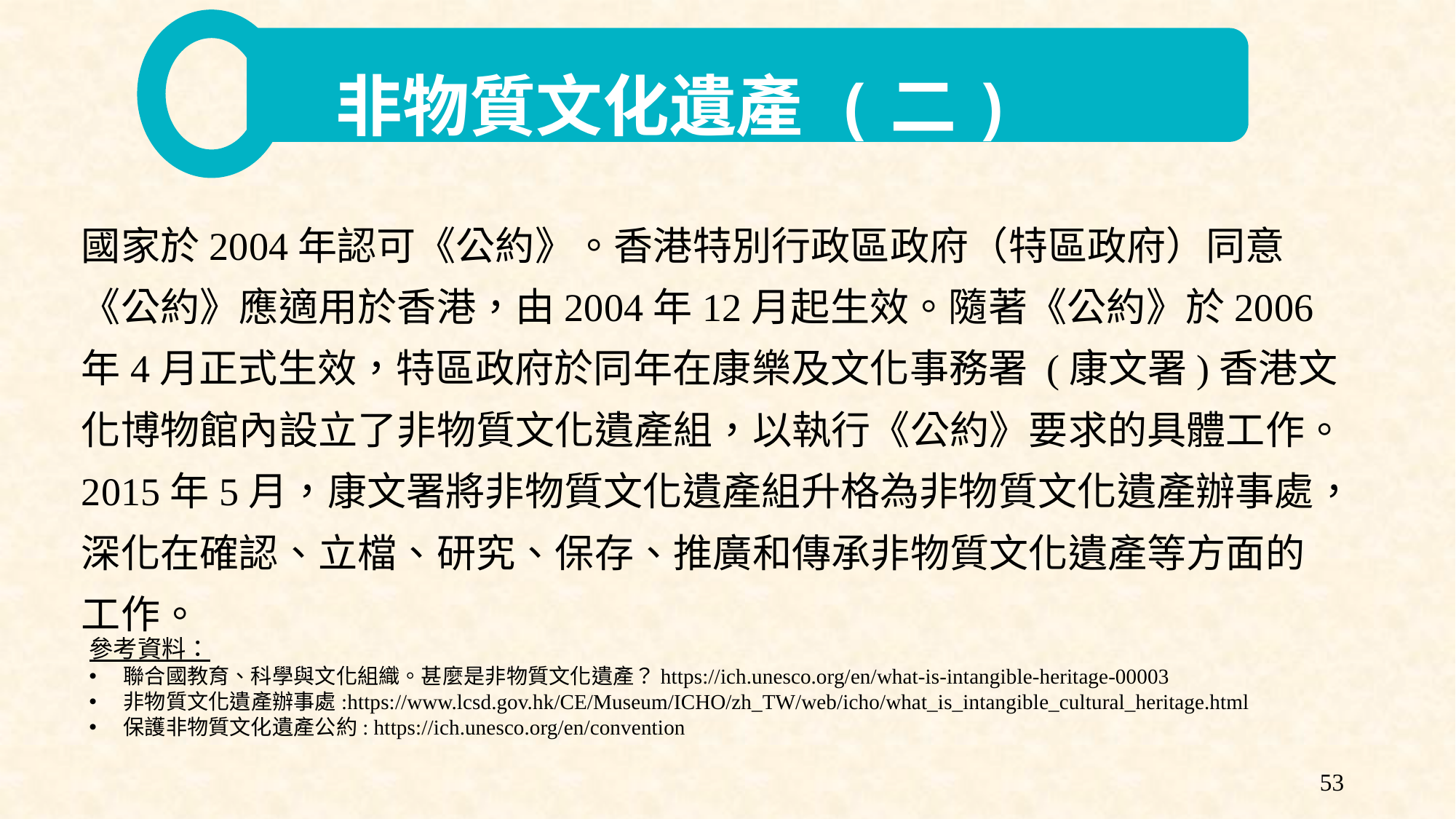

非物質文化遺產 (二)
國家於2004年認可《公約》。香港特別行政區政府（特區政府）同意《公約》應適用於香港，由2004年12月起生效。隨著《公約》於2006年4月正式生效，特區政府於同年在康樂及文化事務署 (康文署)香港文化博物館內設立了非物質文化遺產組，以執行《公約》要求的具體工作。2015年5月，康文署將非物質文化遺產組升格為非物質文化遺產辦事處，深化在確認、立檔、研究、保存、推廣和傳承非物質文化遺產等方面的工作。
參考資料：
聯合國教育、科學與文化組織。甚麼是非物質文化遺產？https://ich.unesco.org/en/what-is-intangible-heritage-00003
非物質文化遺產辦事處:https://www.lcsd.gov.hk/CE/Museum/ICHO/zh_TW/web/icho/what_is_intangible_cultural_heritage.html
保護非物質文化遺產公約: https://ich.unesco.org/en/convention
53